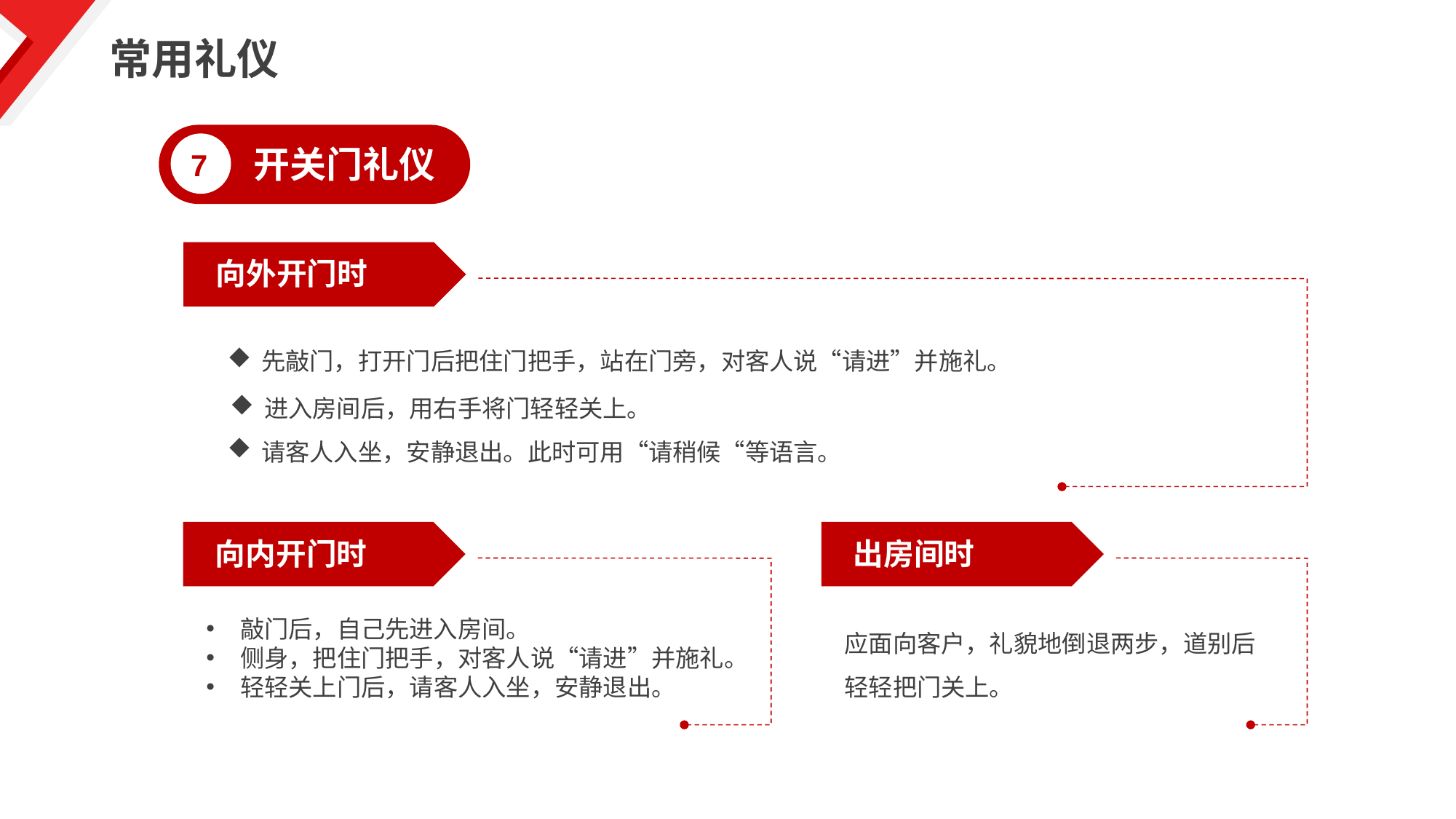

常用礼仪

开关门礼仪
7

向外开门时

先敲门，打开门后把住门把手，站在门旁，对客人说“请进”并施礼。
进入房间后，用右手将门轻轻关上。
请客人入坐，安静退出。此时可用“请稍候“等语言。

向内开门时

敲门后，自己先进入房间。
侧身，把住门把手，对客人说“请进”并施礼。
轻轻关上门后，请客人入坐，安静退出。

出房间时

应面向客户，礼貌地倒退两步，道别后轻轻把门关上。